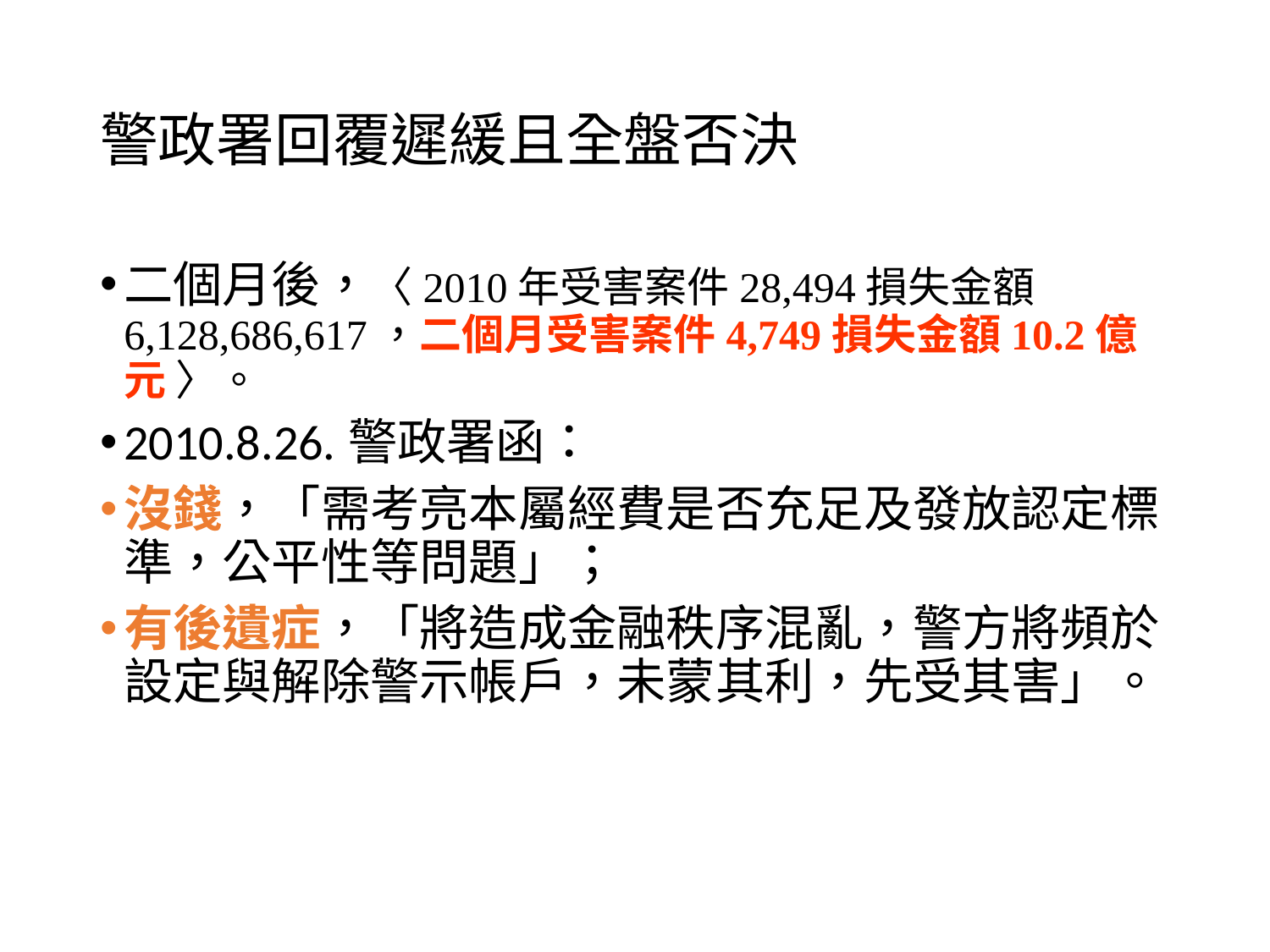

# 警政署回覆遲緩且全盤否決
二個月後，〈2010年受害案件28,494損失金額6,128,686,617，二個月受害案件4,749損失金額10.2億元 〉。
2010.8.26.警政署函：
沒錢，「需考亮本屬經費是否充足及發放認定標準，公平性等問題」；
有後遺症，「將造成金融秩序混亂，警方將頻於設定與解除警示帳戶，未蒙其利，先受其害」。